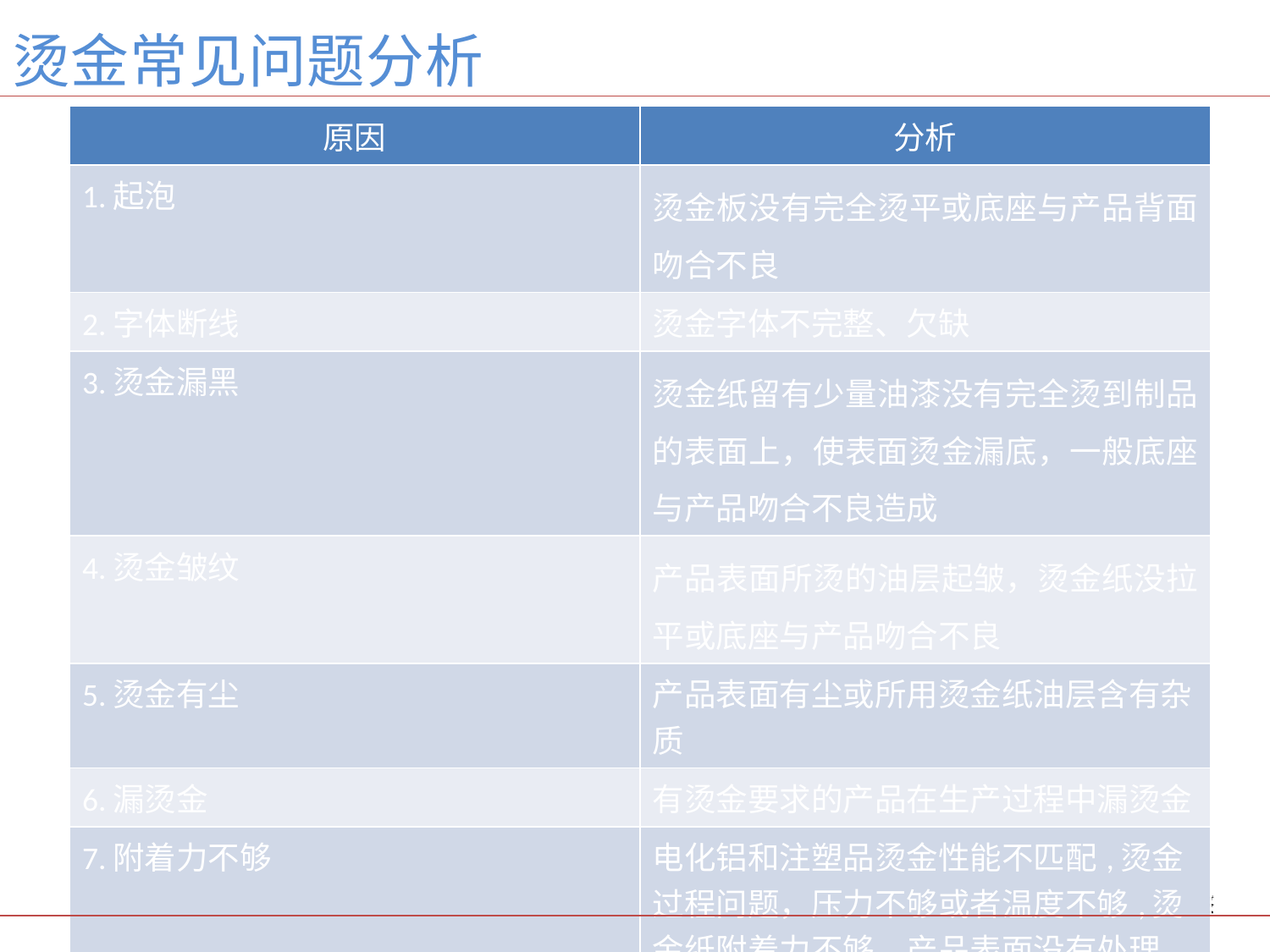

烫金常见问题分析
| 原因 | 分析 |
| --- | --- |
| 1.起泡 | 烫金板没有完全烫平或底座与产品背面吻合不良 |
| 2.字体断线 | 烫金字体不完整、欠缺 |
| 3.烫金漏黑 | 烫金纸留有少量油漆没有完全烫到制品的表面上，使表面烫金漏底，一般底座与产品吻合不良造成 |
| 4.烫金皱纹 | 产品表面所烫的油层起皱，烫金纸没拉平或底座与产品吻合不良 |
| 5.烫金有尘 | 产品表面有尘或所用烫金纸油层含有杂质 |
| 6.漏烫金 | 有烫金要求的产品在生产过程中漏烫金 |
| 7.附着力不够 | 电化铝和注塑品烫金性能不匹配,烫金过程问题，压力不够或者温度不够,烫金纸附着力不够，产品表面没有处理，表面能低 |